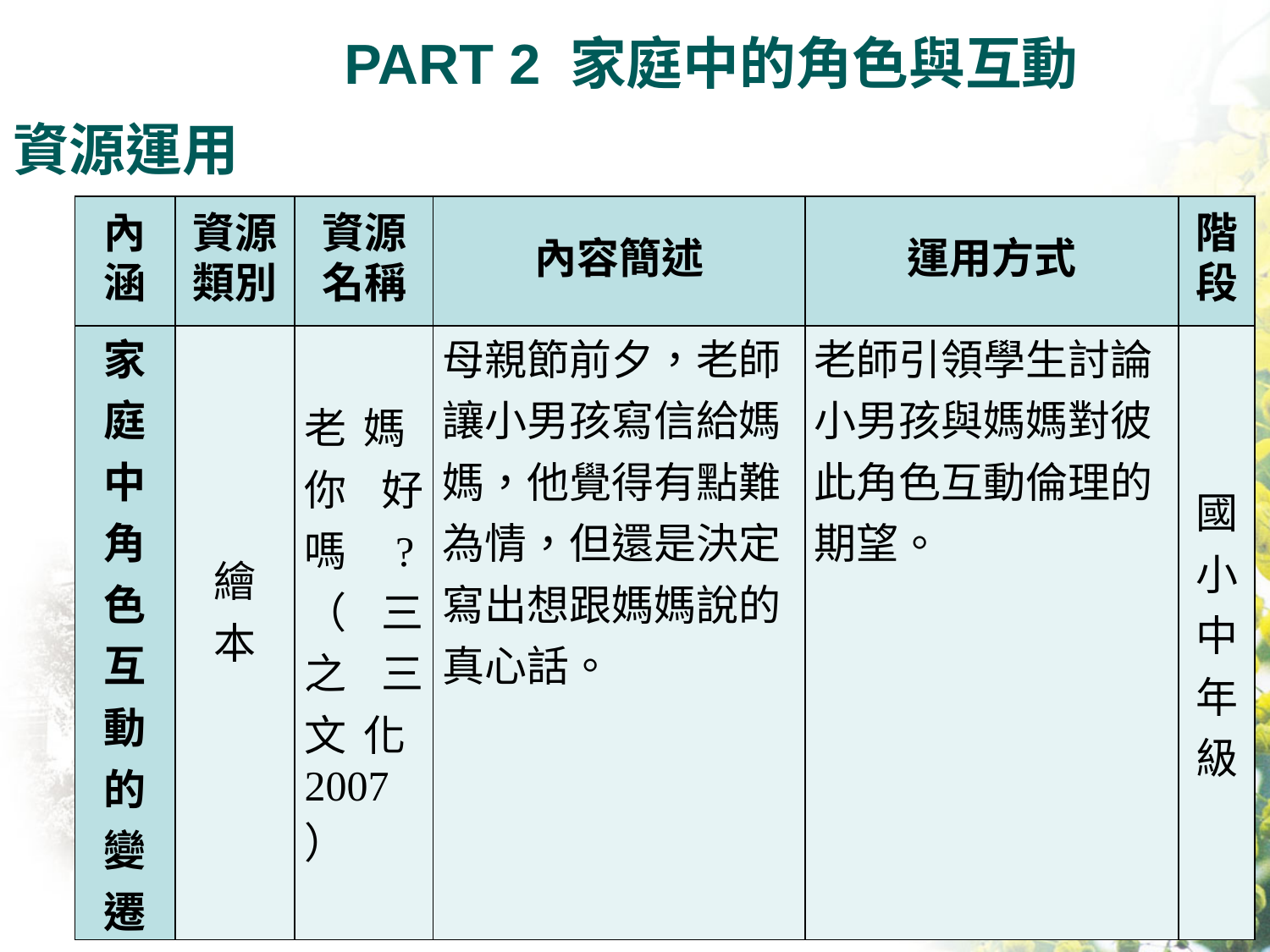

PART 2 家庭中的角色與互動
資源運用
| 內涵 | 資源類別 | 資源名稱 | 內容簡述 | 運用方式 | 階段 |
| --- | --- | --- | --- | --- | --- |
| 家 庭 中 角 色 互 動 的 變 遷 | 繪 本 | 老媽，你好嗎?（三之三文化，2007） | 母親節前夕，老師讓小男孩寫信給媽媽，他覺得有點難為情，但還是決定寫出想跟媽媽說的真心話。 | 老師引領學生討論小男孩與媽媽對彼此角色互動倫理的期望。 | 國 小 中 年 級 |